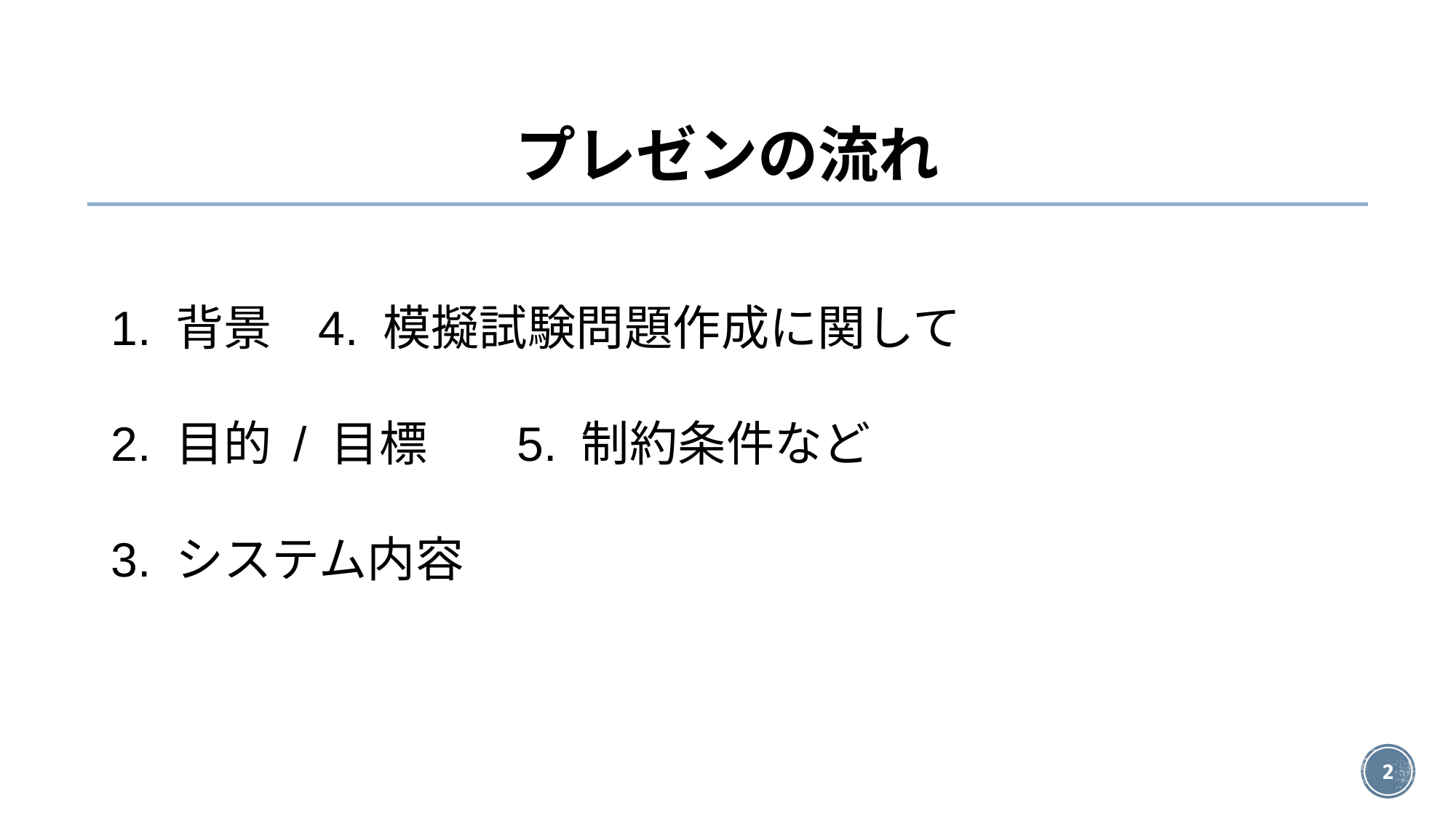

# プレゼンの流れ
1. 背景									4. 模擬試験問題作成に関して
2. 目的 / 目標						5. 制約条件など
3. システム内容

2